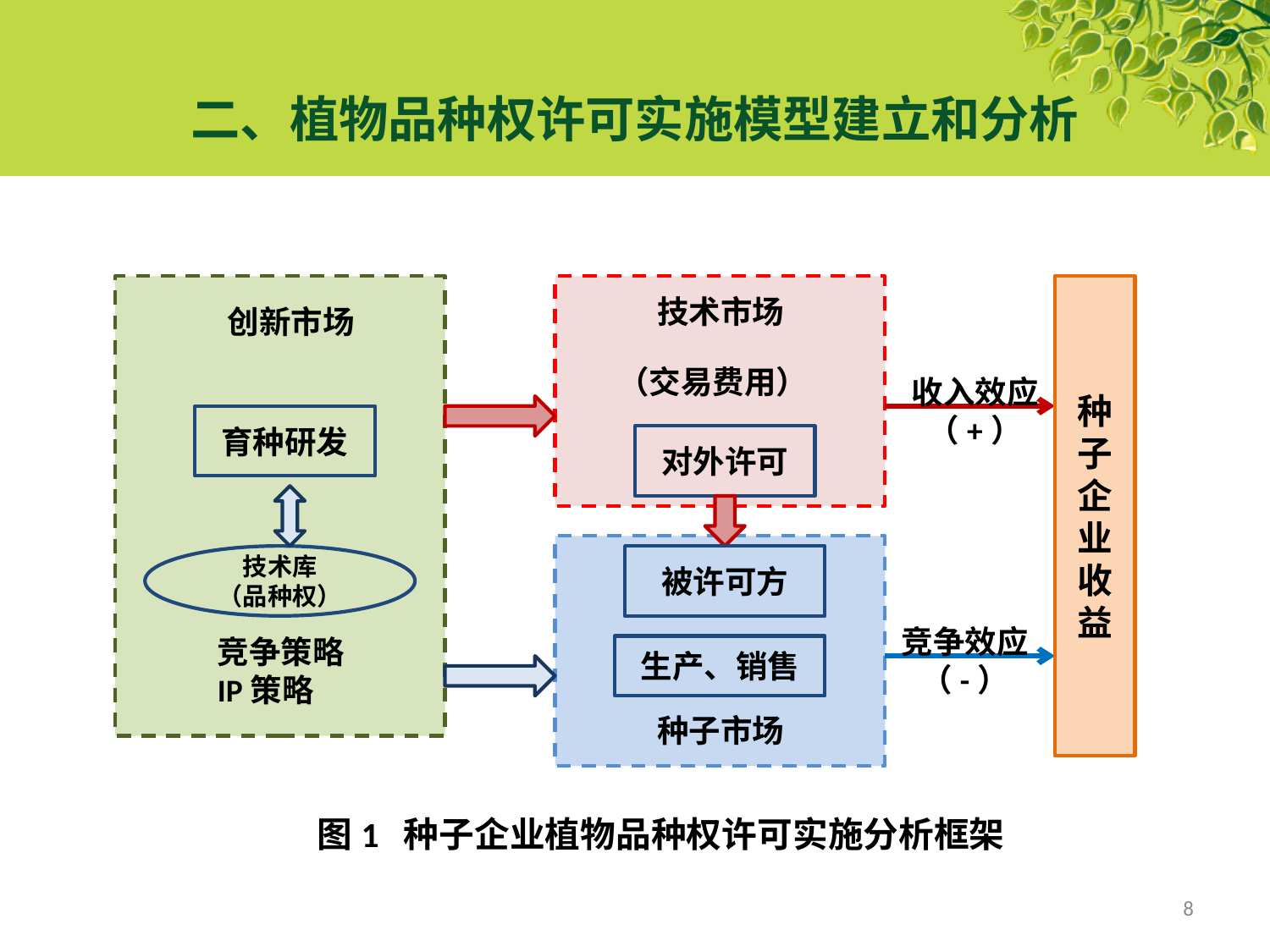

# 二、植物品种权许可实施模型建立和分析

种子企业收益
技术市场
创新市场
（交易费用）
收入效应
（+）

育种研发
对外许可

技术库
（品种权）
被许可方
竞争效应
（-）
竞争策略
IP策略
生产、销售

种子市场
图1  种子企业植物品种权许可实施分析框架
8